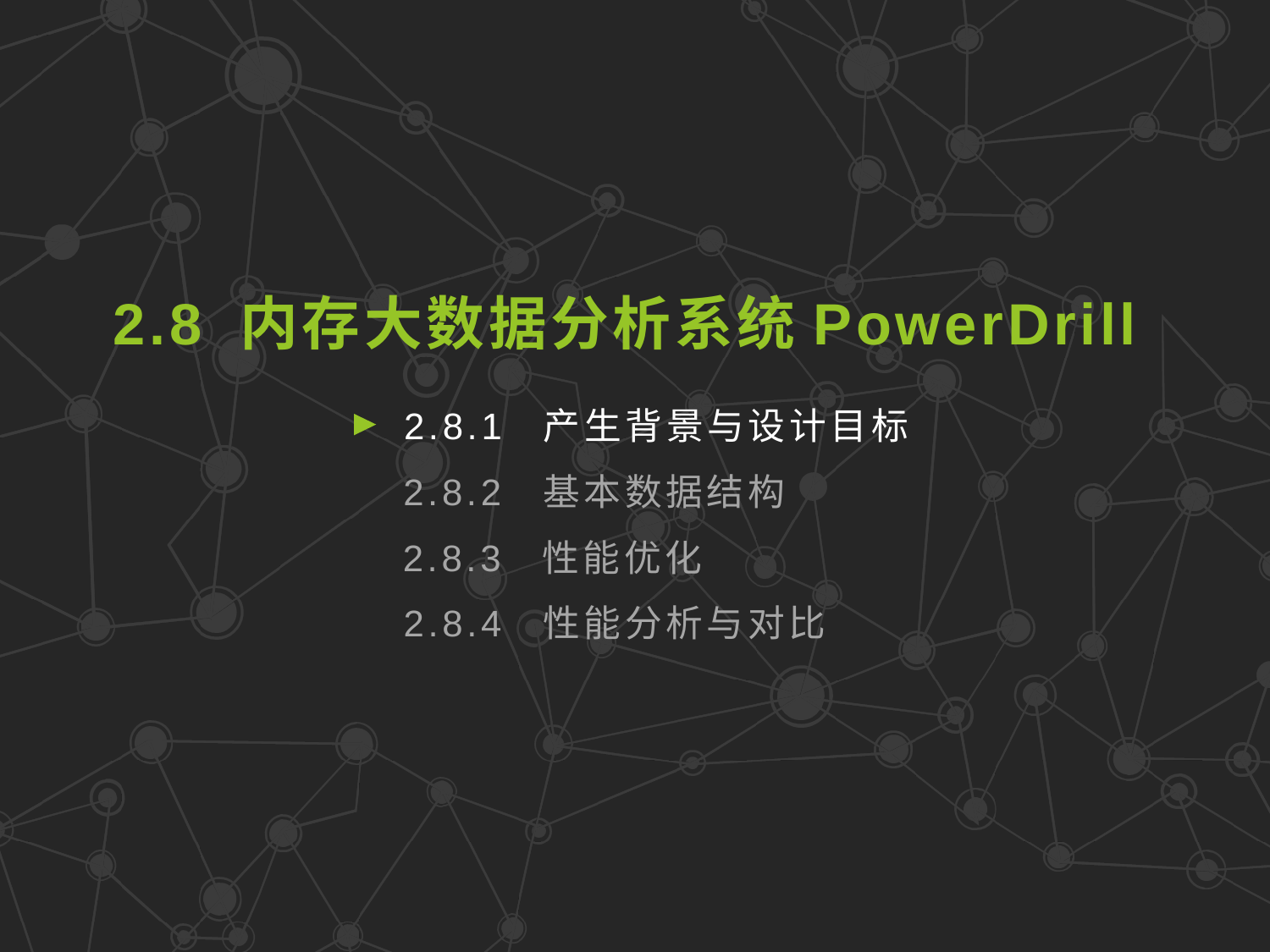

2.8 内存大数据分析系统PowerDrill
2.8.1  产生背景与设计目标

2.8.2  基本数据结构
2.8.3  性能优化
2.8.4  性能分析与对比